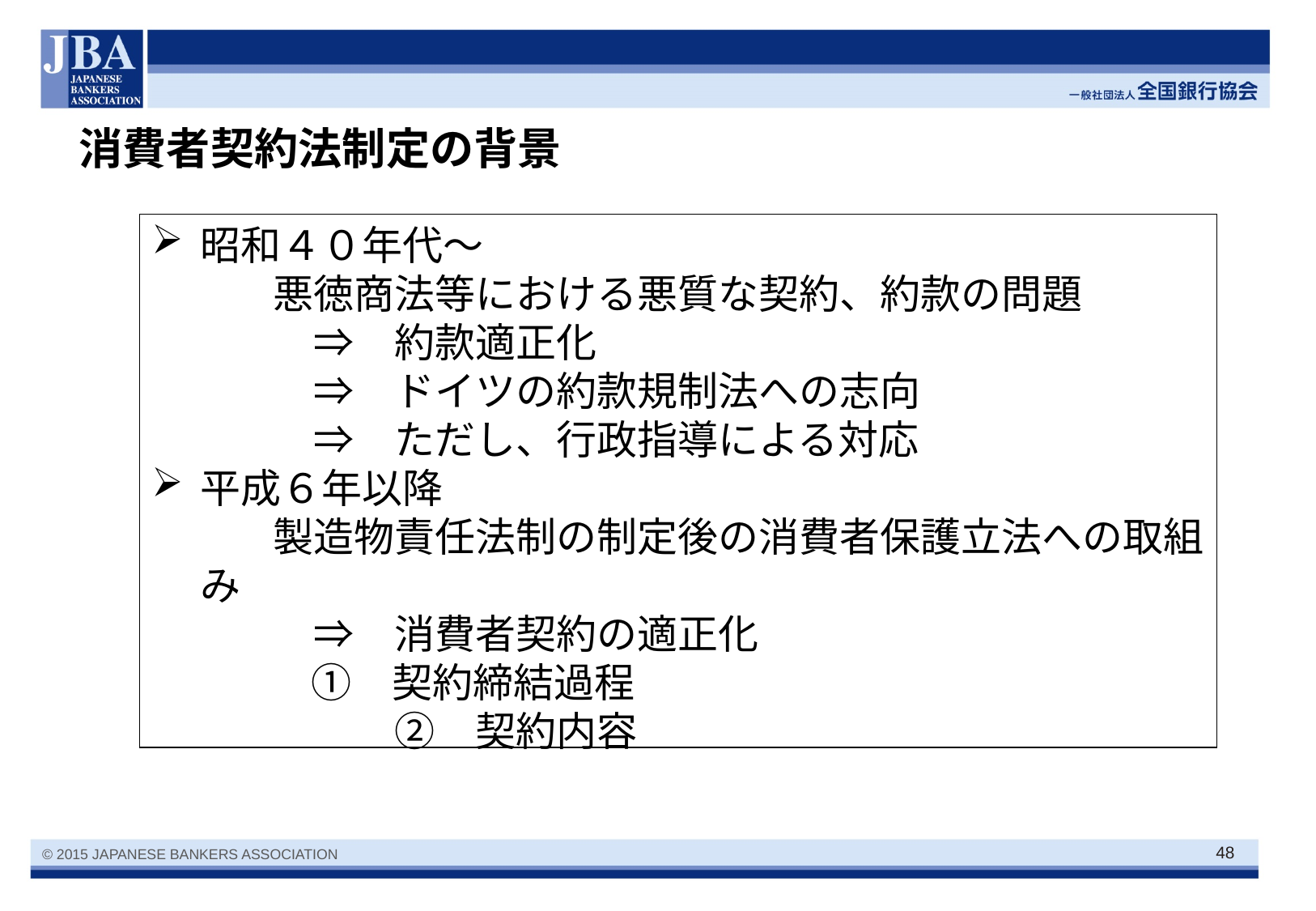

# 消費者契約法制定の背景
昭和４０年代～
　　　悪徳商法等における悪質な契約、約款の問題
　　　　⇒　約款適正化
　　　　⇒　ドイツの約款規制法への志向
　　　　⇒　ただし、行政指導による対応
平成６年以降
　　　製造物責任法制の制定後の消費者保護立法への取組み
　　　　⇒　消費者契約の適正化
            　①　契約締結過程
　　　　　　②　契約内容